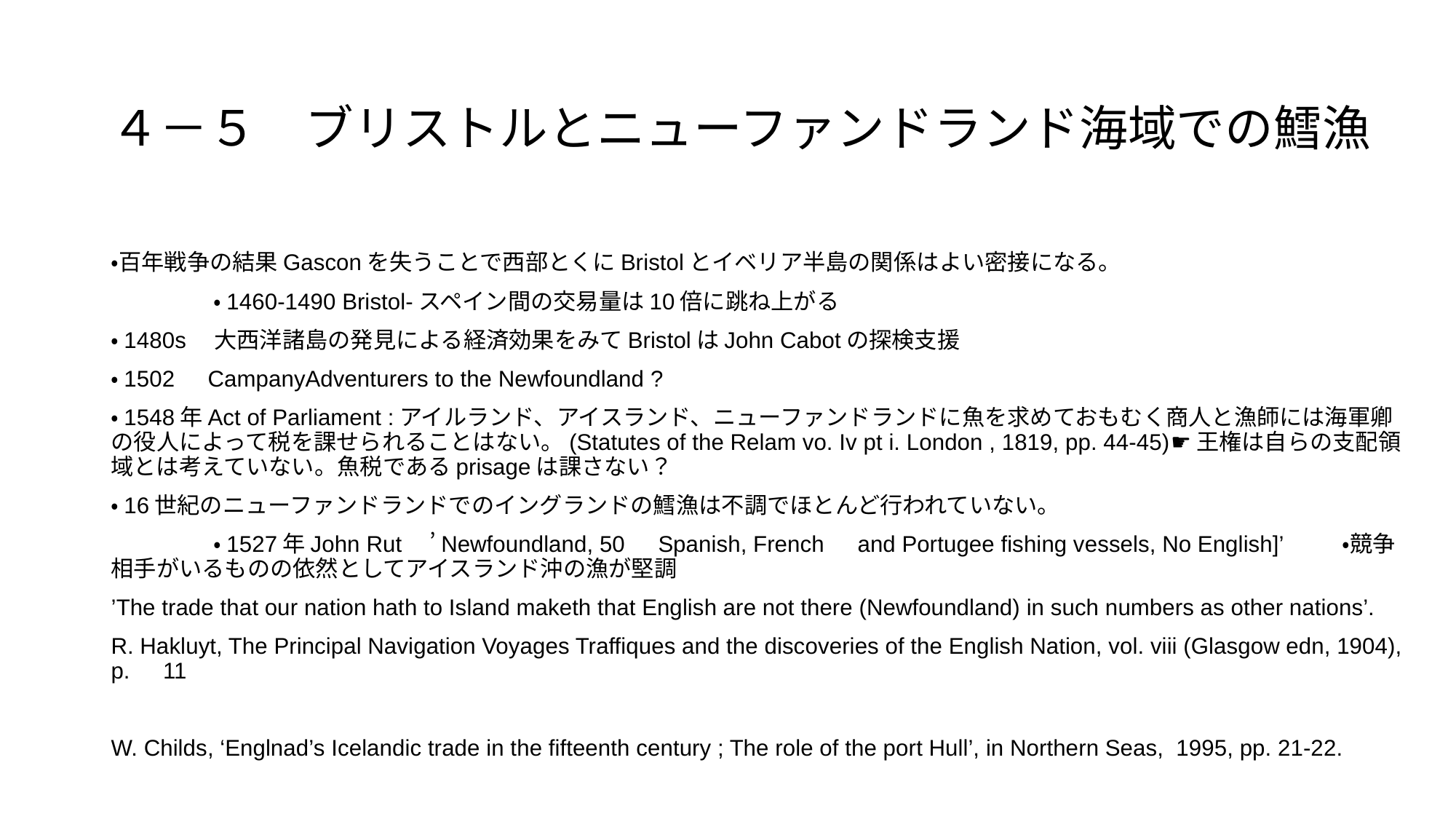

# ４－５　ブリストルとニューファンドランド海域での鱈漁
・百年戦争の結果Gasconを失うことで西部とくにBristolとイベリア半島の関係はよい密接になる。
	・1460-1490 Bristol-スペイン間の交易量は10倍に跳ね上がる
・1480s　大西洋諸島の発見による経済効果をみてBristolはJohn Cabotの探検支援
・1502　CampanyAdventurers to the Newfoundland ?
・1548年Act of Parliament :アイルランド、アイスランド、ニューファンドランドに魚を求めておもむく商人と漁師には海軍卿の役人によって税を課せられることはない。(Statutes of the Relam vo. Iv pt i. London , 1819, pp. 44-45)☛王権は自らの支配領域とは考えていない。魚税であるprisageは課さない？
・16世紀のニューファンドランドでのイングランドの鱈漁は不調でほとんど行われていない。
	・1527年John Rut　’Newfoundland, 50　Spanish, French　and Portugee fishing vessels, No English]’	・競争相手がいるものの依然としてアイスランド沖の漁が堅調
’The trade that our nation hath to Island maketh that English are not there (Newfoundland) in such numbers as other nations’.
R. Hakluyt, The Principal Navigation Voyages Traffiques and the discoveries of the English Nation, vol. viii (Glasgow edn, 1904), p.　11

W. Childs, ‘Englnad’s Icelandic trade in the fifteenth century ; The role of the port Hull’, in Northern Seas,  1995, pp. 21-22.